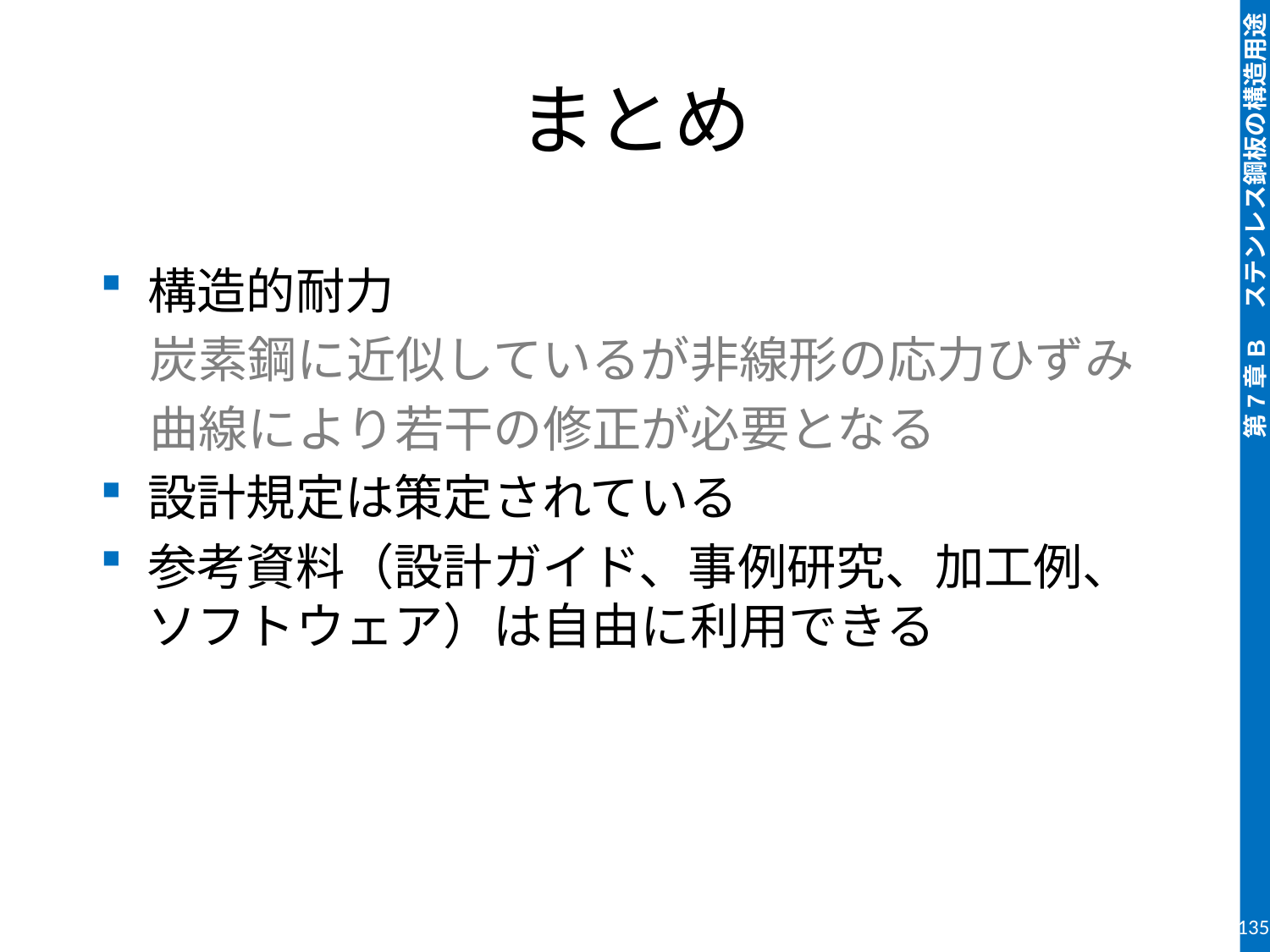

# まとめ
構造的耐力
　炭素鋼に近似しているが非線形の応力ひずみ
　曲線により若干の修正が必要となる
設計規定は策定されている
参考資料（設計ガイド、事例研究、加工例、ソフトウェア）は自由に利用できる

135